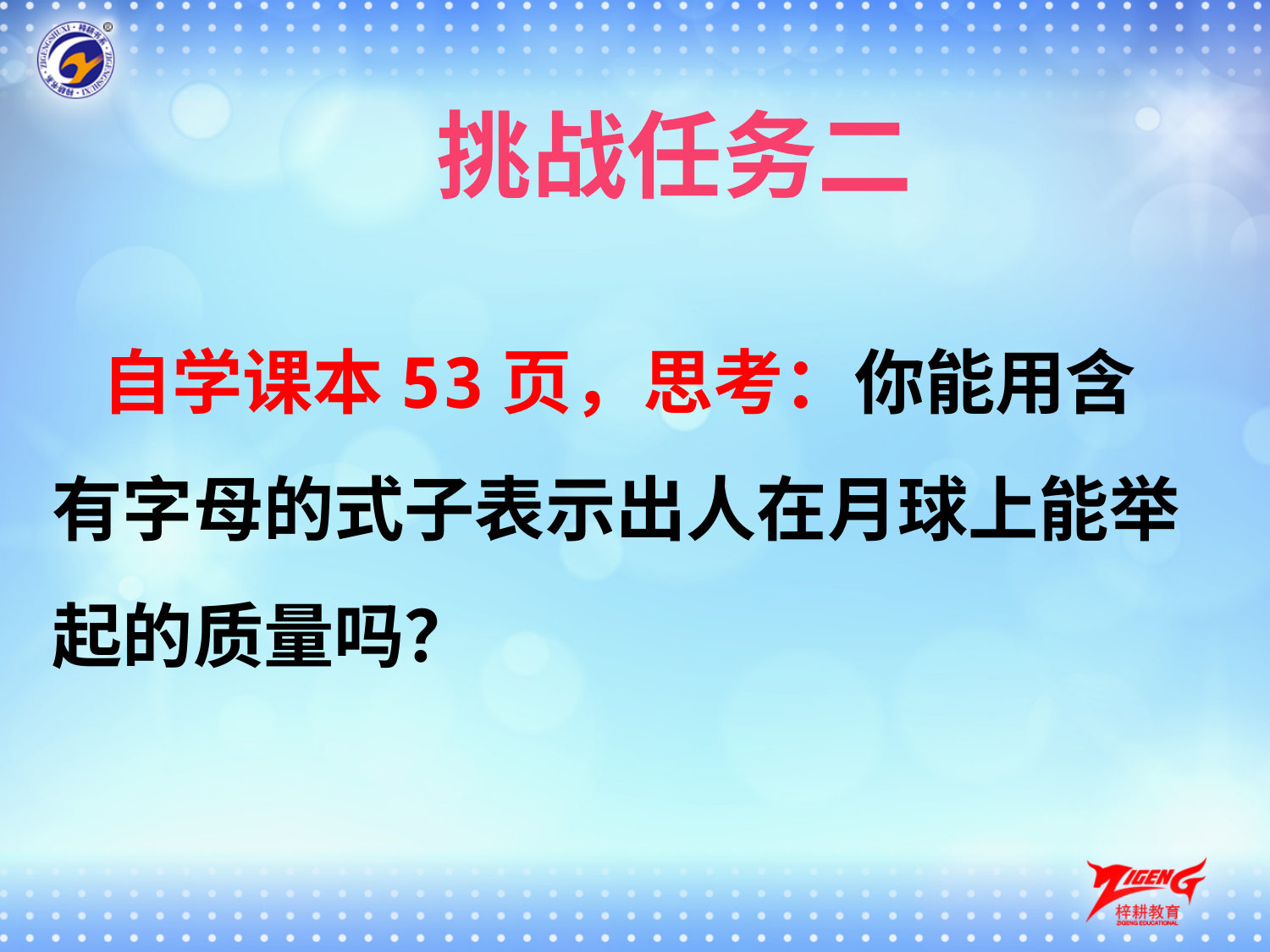

挑战任务二
自学课本53页，思考：你能用含有字母的式子表示出人在月球上能举起的质量吗？